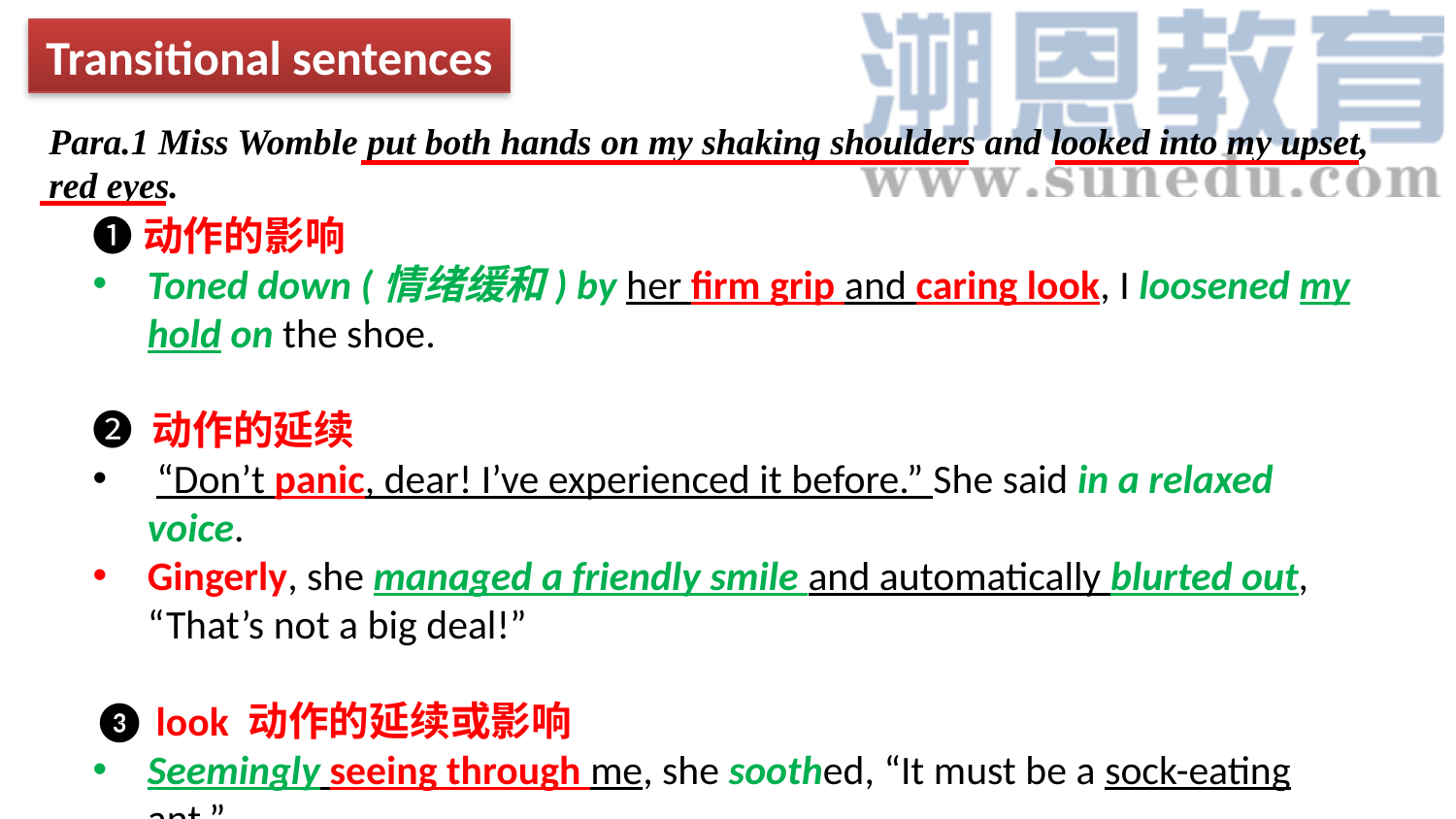

Transitional sentences
Para.1 Miss Womble put both hands on my shaking shoulders and looked into my upset, red eyes.
❶动作的影响
Toned down (情绪缓和) by her firm grip and caring look, I loosened my hold on the shoe.

❷ 动作的延续
 “Don’t panic, dear! I’ve experienced it before.” She said in a relaxed voice.
Gingerly, she managed a friendly smile and automatically blurted out, “That’s not a big deal!”

❸ look 动作的延续或影响
Seemingly seeing through me, she soothed, “It must be a sock-eating ant.”
So bright were her eyes that I could feel my tension eased a little bit.